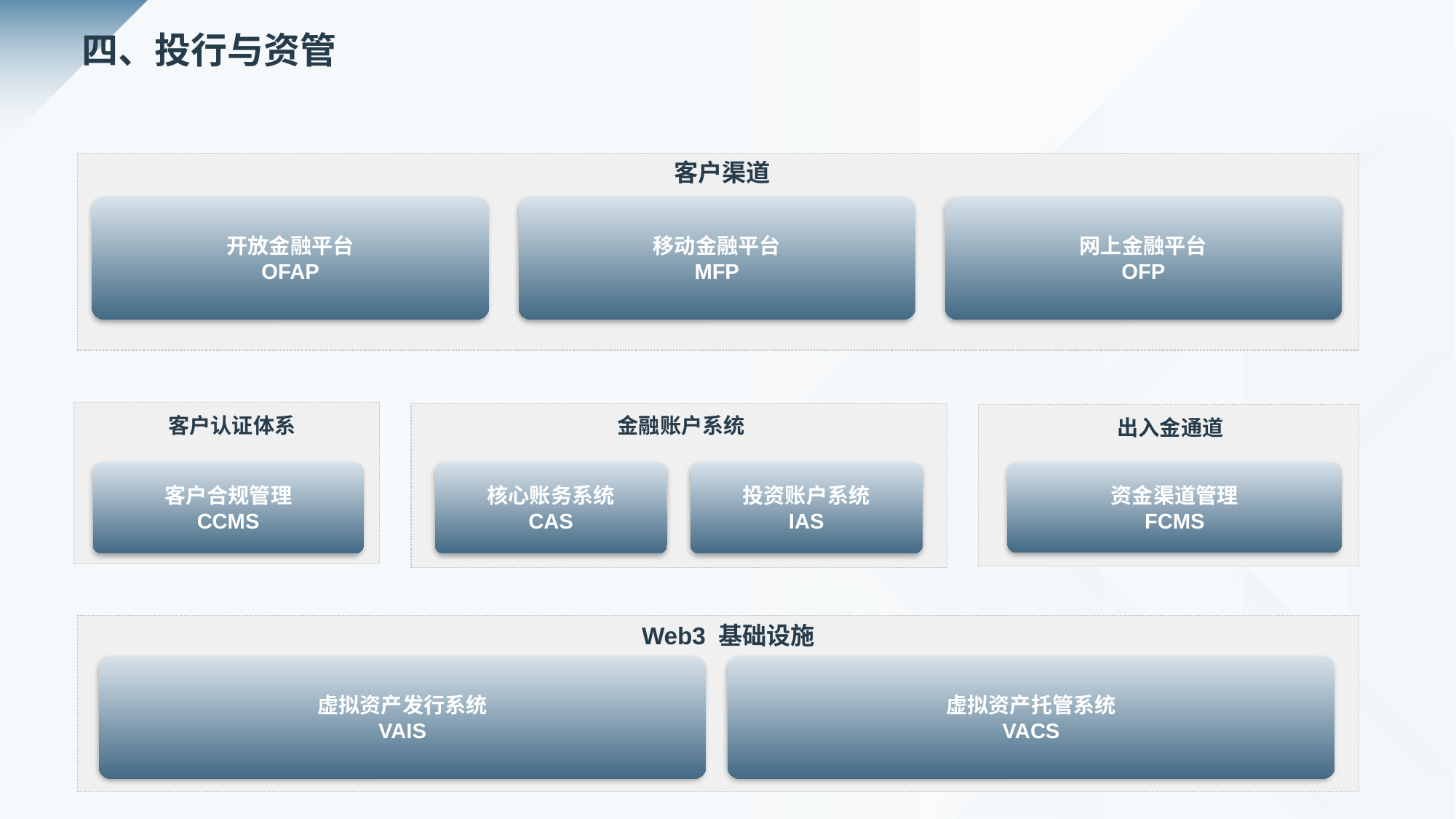

四、投行与资管
客户渠道

开放金融平台
OFAP
移动金融平台
MFP
网上金融平台
OFP

金融账户系统
客户认证体系
出入金通道
客户合规管理
CCMS
核心账务系统
CAS
投资账户系统
IAS
资金渠道管理
FCMS
Web3 基础设施

虚拟资产发行系统
VAIS
虚拟资产托管系统
VACS